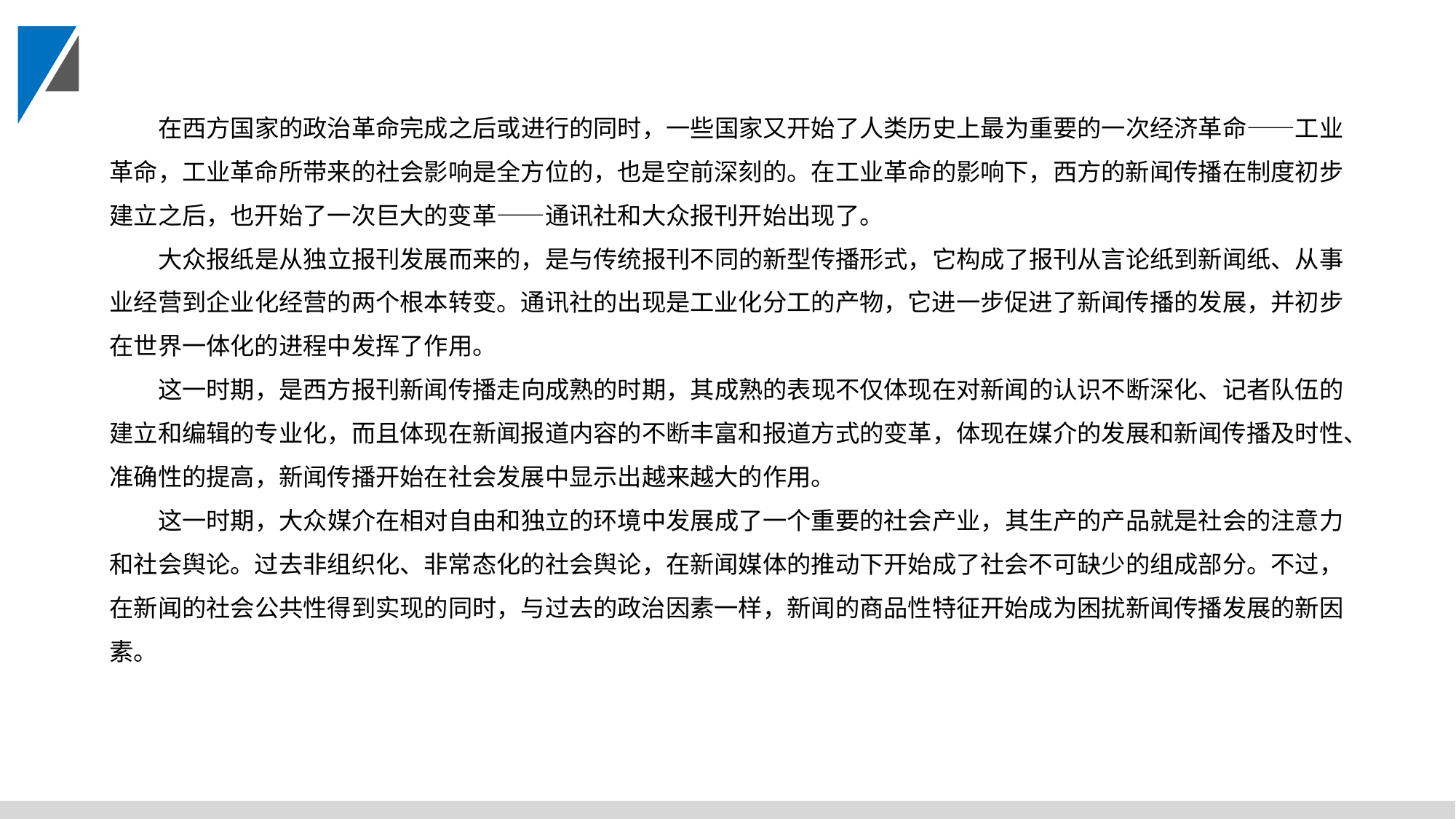

在西方国家的政治革命完成之后或进行的同时，一些国家又开始了人类历史上最为重要的一次经济革命——工业革命，工业革命所带来的社会影响是全方位的，也是空前深刻的。在工业革命的影响下，西方的新闻传播在制度初步建立之后，也开始了一次巨大的变革——通讯社和大众报刊开始出现了。
大众报纸是从独立报刊发展而来的，是与传统报刊不同的新型传播形式，它构成了报刊从言论纸到新闻纸、从事业经营到企业化经营的两个根本转变。通讯社的出现是工业化分工的产物，它进一步促进了新闻传播的发展，并初步在世界一体化的进程中发挥了作用。
这一时期，是西方报刊新闻传播走向成熟的时期，其成熟的表现不仅体现在对新闻的认识不断深化、记者队伍的建立和编辑的专业化，而且体现在新闻报道内容的不断丰富和报道方式的变革，体现在媒介的发展和新闻传播及时性、准确性的提高，新闻传播开始在社会发展中显示出越来越大的作用。
这一时期，大众媒介在相对自由和独立的环境中发展成了一个重要的社会产业，其生产的产品就是社会的注意力和社会舆论。过去非组织化、非常态化的社会舆论，在新闻媒体的推动下开始成了社会不可缺少的组成部分。不过，在新闻的社会公共性得到实现的同时，与过去的政治因素一样，新闻的商品性特征开始成为困扰新闻传播发展的新因素。